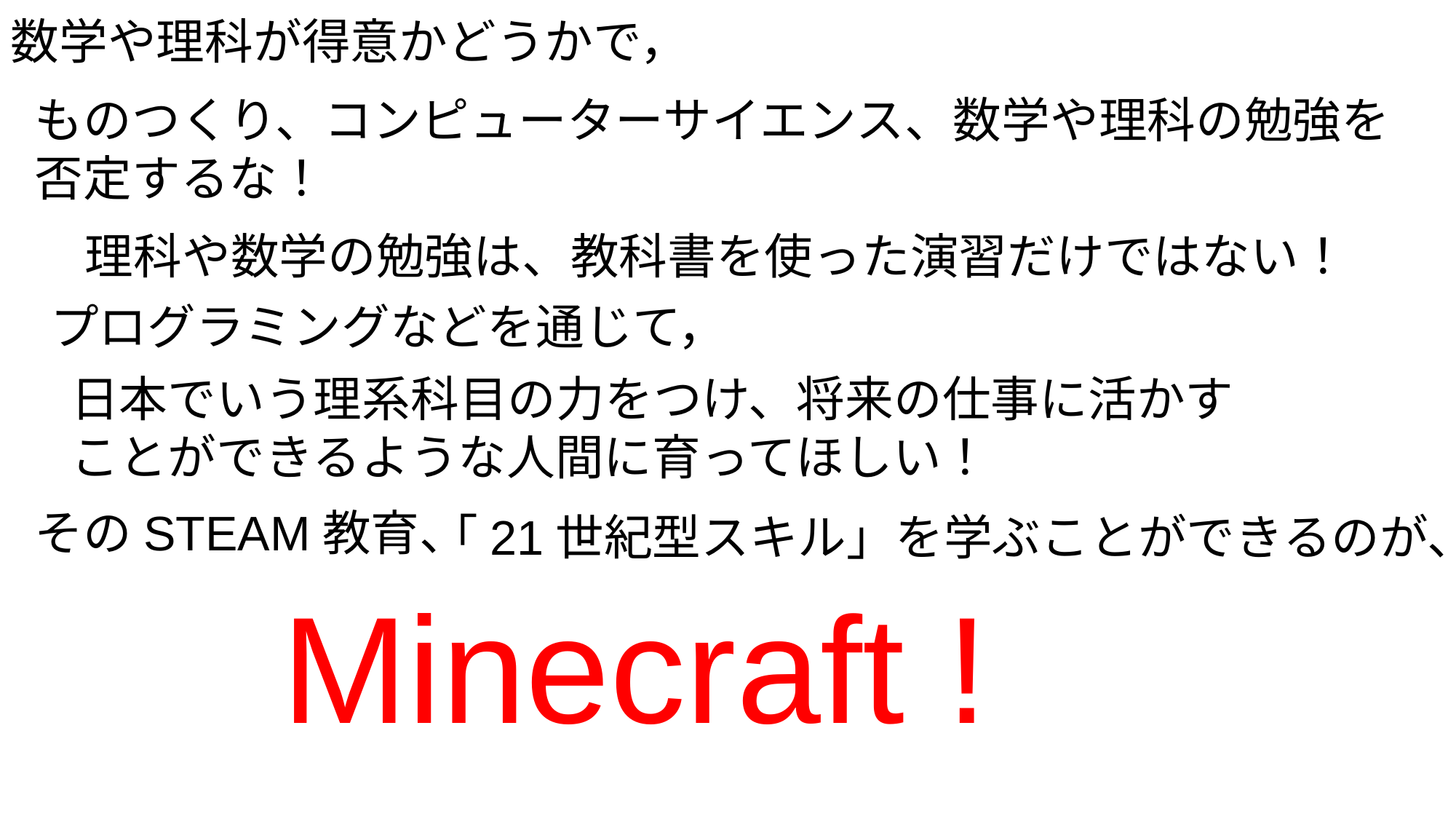

数学や理科が得意かどうかで，
ものつくり、コンピューターサイエンス、数学や理科の勉強を否定するな！
理科や数学の勉強は、教科書を使った演習だけではない！
プログラミングなどを通じて，
日本でいう理系科目の力をつけ、将来の仕事に活かすことができるような人間に育ってほしい！
そのSTEAM教育、
「21世紀型スキル」を学ぶことができるのが、
Minecraft !